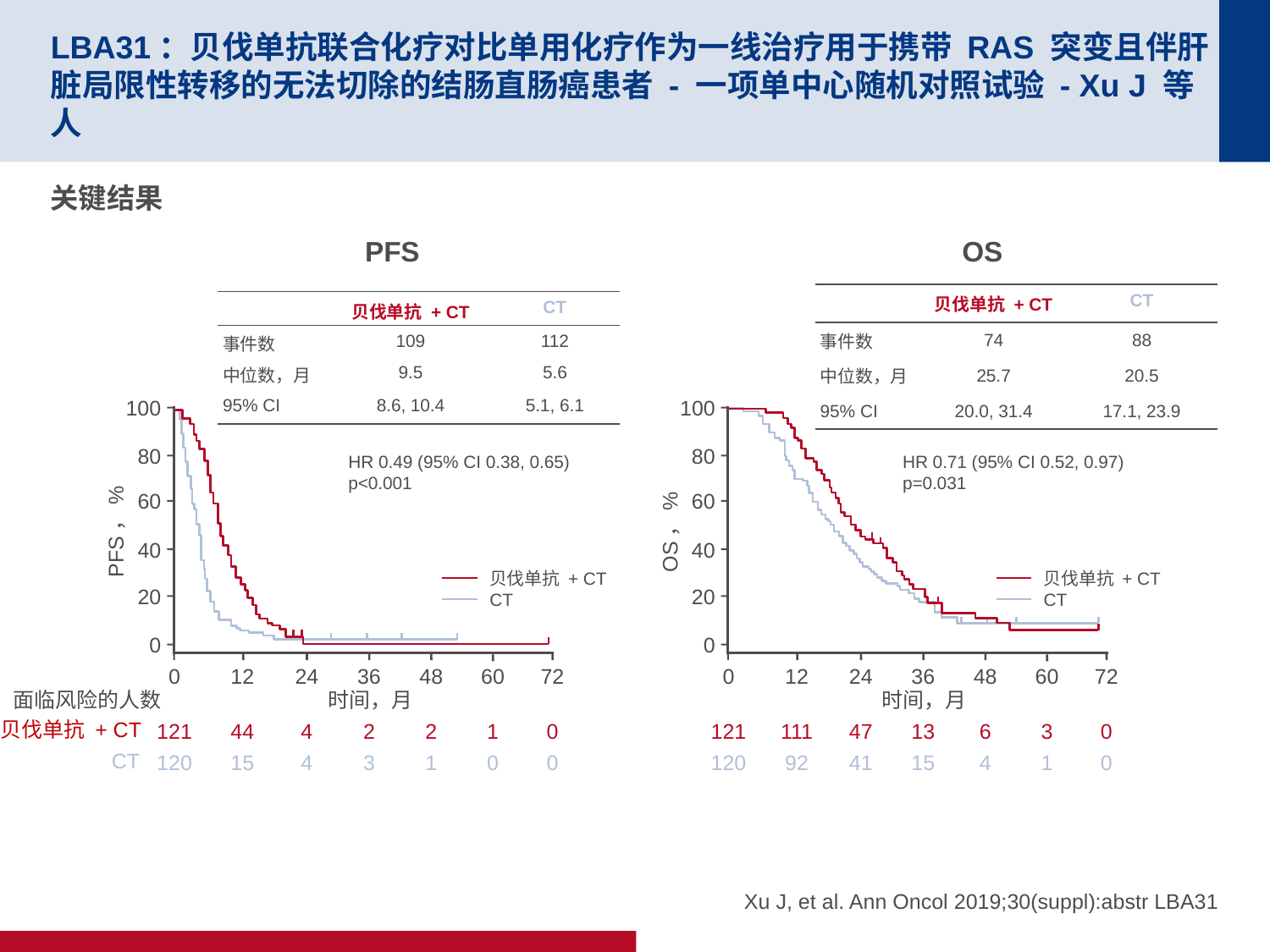

# LBA31：贝伐单抗联合化疗对比单用化疗作为一线治疗用于携带 RAS 突变且伴肝脏局限性转移的无法切除的结肠直肠癌患者 - 一项单中心随机对照试验 - Xu J 等人
关键结果

PFS
OS
|  | 贝伐单抗 + CT | CT |
| --- | --- | --- |
| 事件数 | 74 | 88 |
| 中位数，月 | 25.7 | 20.5 |
| 95% CI | 20.0, 31.4 | 17.1, 23.9 |
|  | 贝伐单抗 + CT | CT |
| --- | --- | --- |
| 事件数 | 109 | 112 |
| 中位数，月 | 9.5 | 5.6 |
| 95% CI | 8.6, 10.4 | 5.1, 6.1 |
100
100

0

0

80
80
HR 0.49 (95% CI 0.38, 0.65)
p<0.001
HR 0.71 (95% CI 0.52, 0.97)
p=0.031
60
60
OS，%
PFS，%
40
40
贝伐单抗 + CT
CT
贝伐单抗 + CT
CT
20
20
0
12
24
36
48
60
72
0
12
24
36
48
60
72
面临风险的人数
时间，月
时间，月
贝伐单抗 + CT
121
44
4
2
2
1
0
121
111
47
13
6
3
0
CT
120
15
4
3
1
0
0
0
120
92
41
15
4
1
Xu J, et al. Ann Oncol 2019;30(suppl):abstr LBA31